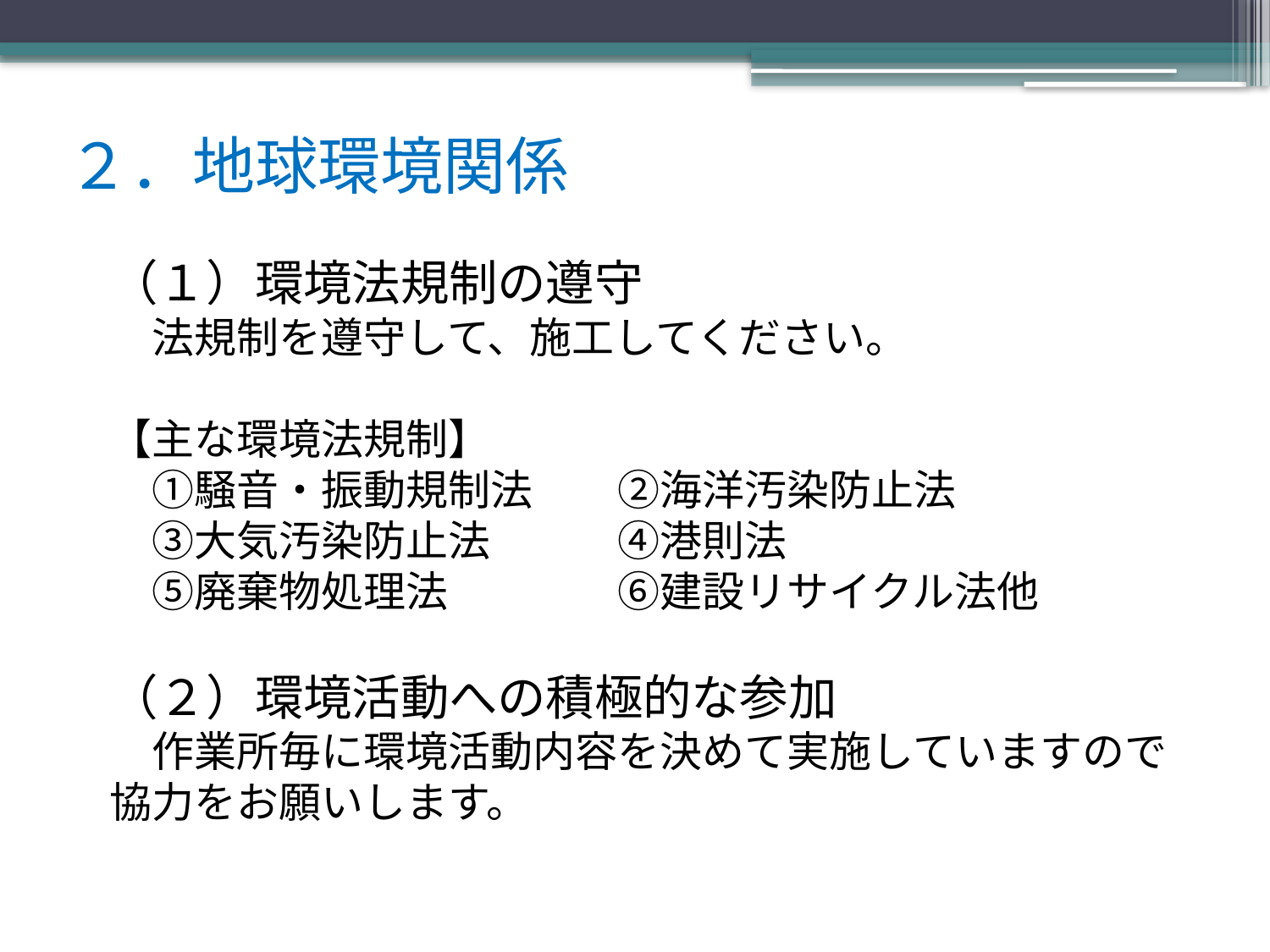

# ２．地球環境関係 　（１）環境法規制の遵守 　　法規制を遵守して、施工してください。　 　 　【主な環境法規制】 　　①騒音・振動規制法　　②海洋汚染防止法 　　③大気汚染防止法　　　④港則法 　　⑤廃棄物処理法　　　　⑥建設リサイクル法他 　 　（２）環境活動への積極的な参加 　　作業所毎に環境活動内容を決めて実施していますので 　協力をお願いします。